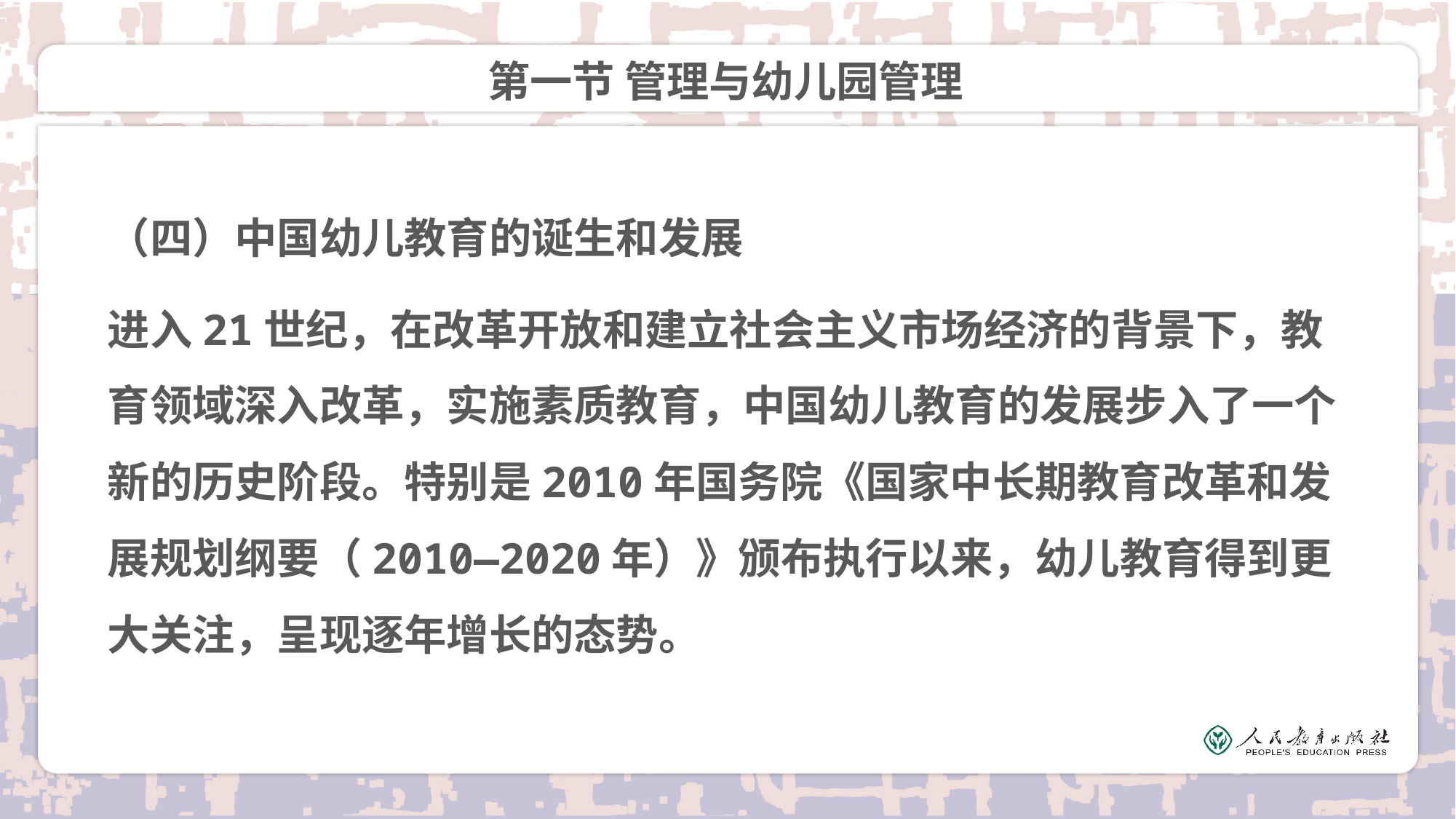

# 第一节 管理与幼儿园管理
（四）中国幼儿教育的诞生和发展
进入21世纪，在改革开放和建立社会主义市场经济的背景下，教育领域深入改革，实施素质教育，中国幼儿教育的发展步入了一个新的历史阶段。特别是2010年国务院《国家中长期教育改革和发展规划纲要（2010—2020年）》颁布执行以来，幼儿教育得到更大关注，呈现逐年增长的态势。